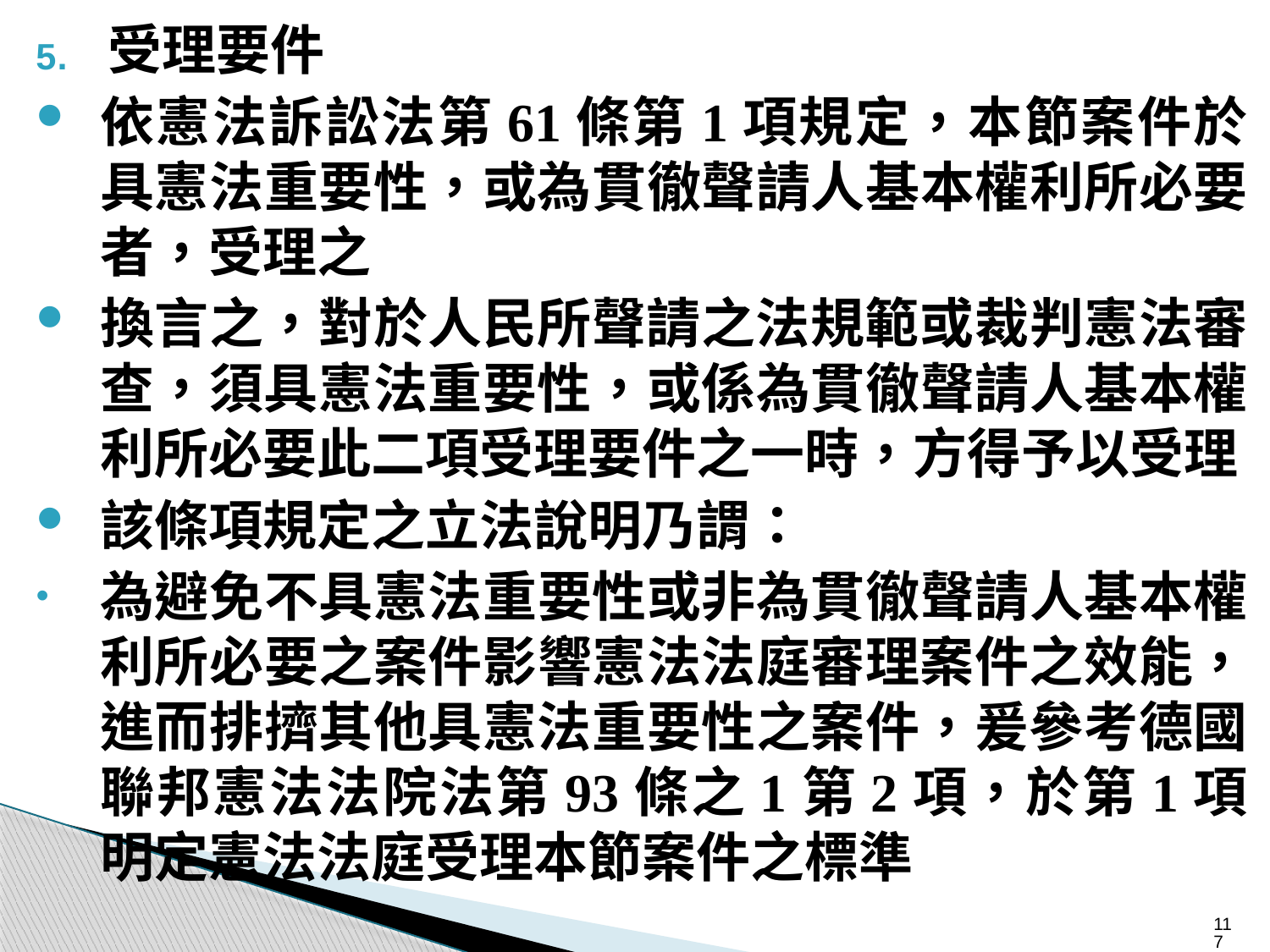

受理要件
依憲法訴訟法第61條第1項規定，本節案件於具憲法重要性，或為貫徹聲請人基本權利所必要者，受理之
換言之，對於人民所聲請之法規範或裁判憲法審查，須具憲法重要性，或係為貫徹聲請人基本權利所必要此二項受理要件之一時，方得予以受理
該條項規定之立法說明乃謂：
為避免不具憲法重要性或非為貫徹聲請人基本權利所必要之案件影響憲法法庭審理案件之效能，進而排擠其他具憲法重要性之案件，爰參考德國聯邦憲法法院法第93條之1第2項，於第1項明定憲法法庭受理本節案件之標準
117